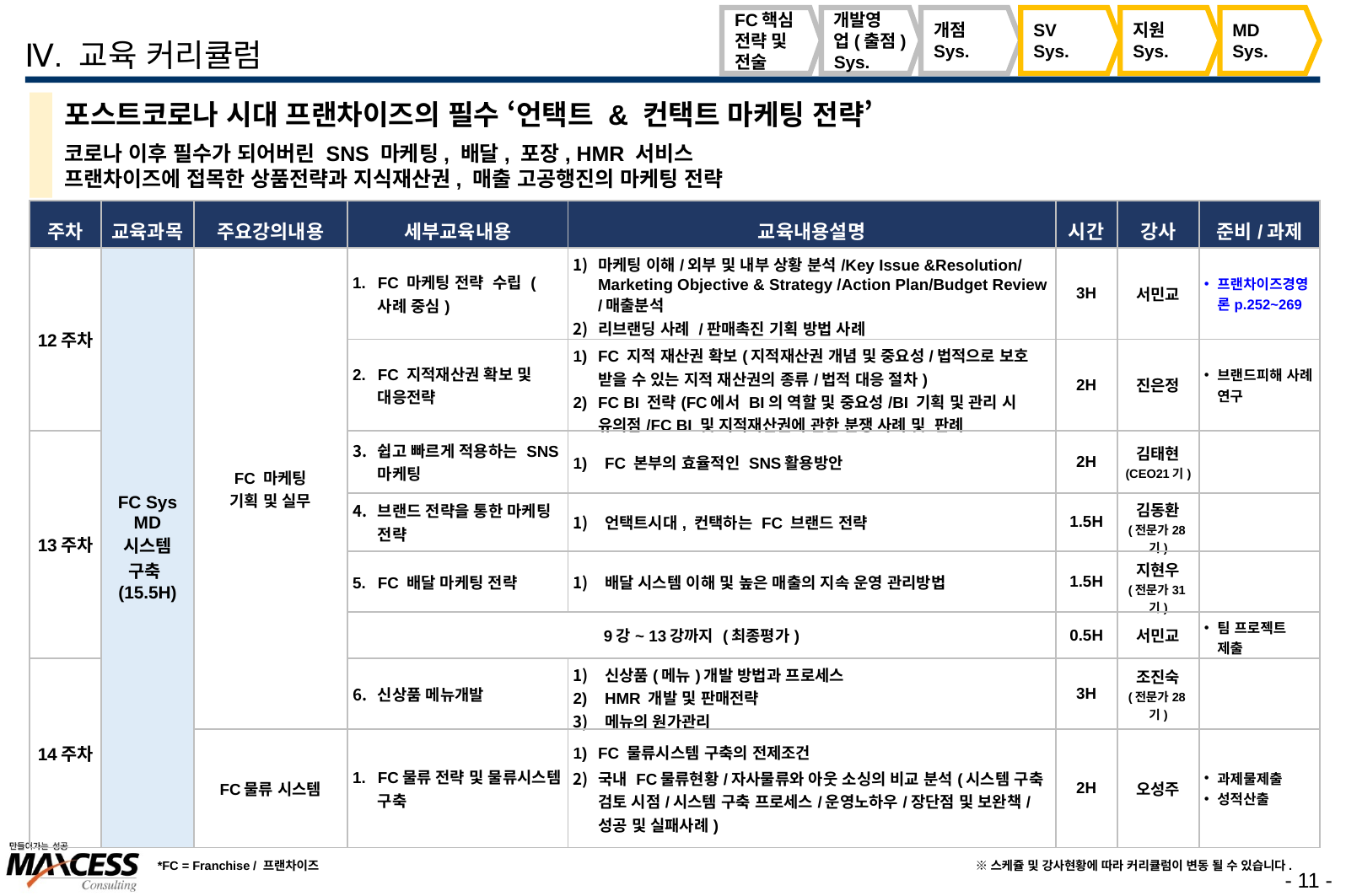

FC핵심
전략 및
전술
개발영
업(출점)
Sys.
개점
Sys.
SV
Sys.
지원
Sys.
MD
Sys.
Ⅳ. 교육 커리큘럼
포스트코로나 시대 프랜차이즈의 필수 ‘언택트 & 컨택트 마케팅 전략’

코로나 이후 필수가 되어버린 SNS 마케팅, 배달, 포장, HMR 서비스
프랜차이즈에 접목한 상품전략과 지식재산권, 매출 고공행진의 마케팅 전략
| 주차 | 교육과목 | 주요강의내용 | 세부교육내용 | 교육내용설명 | 시간 | 강사 | 준비/과제 |
| --- | --- | --- | --- | --- | --- | --- | --- |
| 12주차 | FC Sys MD 시스템 구축(15.5H) | FC 마케팅 기획 및 실무 | FC 마케팅 전략 수립 (사례 중심) | 마케팅 이해/외부 및 내부 상황 분석/Key Issue &Resolution/Marketing Objective & Strategy /Action Plan/Budget Review /매출분석 리브랜딩 사례 /판매촉진 기획 방법 사례 | 3H | 서민교 | 프랜차이즈경영론p.252~269 |
| 14주차 |  |  | FC 지적재산권 확보 및 대응전략 | FC 지적 재산권 확보(지적재산권 개념 및 중요성/법적으로 보호 받을 수 있는 지적 재산권의 종류/법적 대응 절차) FC BI 전략(FC에서 BI의 역할 및 중요성/BI 기획 및 관리 시 유의점/FC BI 및 지적재산권에 관한 분쟁 사례 및 판례 | 2H | 진은정 | 브랜드피해 사례 연구 |
| 13주차 |  |  | 쉽고 빠르게 적용하는 SNS 마케팅 | FC 본부의 효율적인 SNS활용방안 | 2H | 김태현 (CEO21기) |  |
|  |  |  | 브랜드 전략을 통한 마케팅 전략 | 언택트시대, 컨택하는 FC 브랜드 전략 | 1.5H | 김동환 (전문가28기) |  |
|  |  |  | FC 배달 마케팅 전략 | 배달 시스템 이해 및 높은 매출의 지속 운영 관리방법 | 1.5H | 지현우 (전문가31기) |  |
|  |  |  | 9강~ 13강까지 (최종평가) |  | 0.5H | 서민교 | 팀 프로젝트 제출 |
| 14주차 |  |  | 신상품 메뉴개발 | 신상품(메뉴)개발 방법과 프로세스 HMR 개발 및 판매전략 메뉴의 원가관리 | 3H | 조진숙 (전문가28기) |  |
|  |  | FC물류 시스템 | FC물류 전략 및 물류시스템 구축 | FC 물류시스템 구축의 전제조건 국내 FC물류현황/자사물류와 아웃 소싱의 비교 분석(시스템 구축 검토 시점/시스템 구축 프로세스/운영노하우/장단점 및 보완책/성공 및 실패사례) | 2H | 오성주 | 과제물제출 성적산출 |
*FC = Franchise / 프랜차이즈
※스케쥴 및 강사현황에 따라 커리큘럼이 변동 될 수 있습니다.
- 11 -